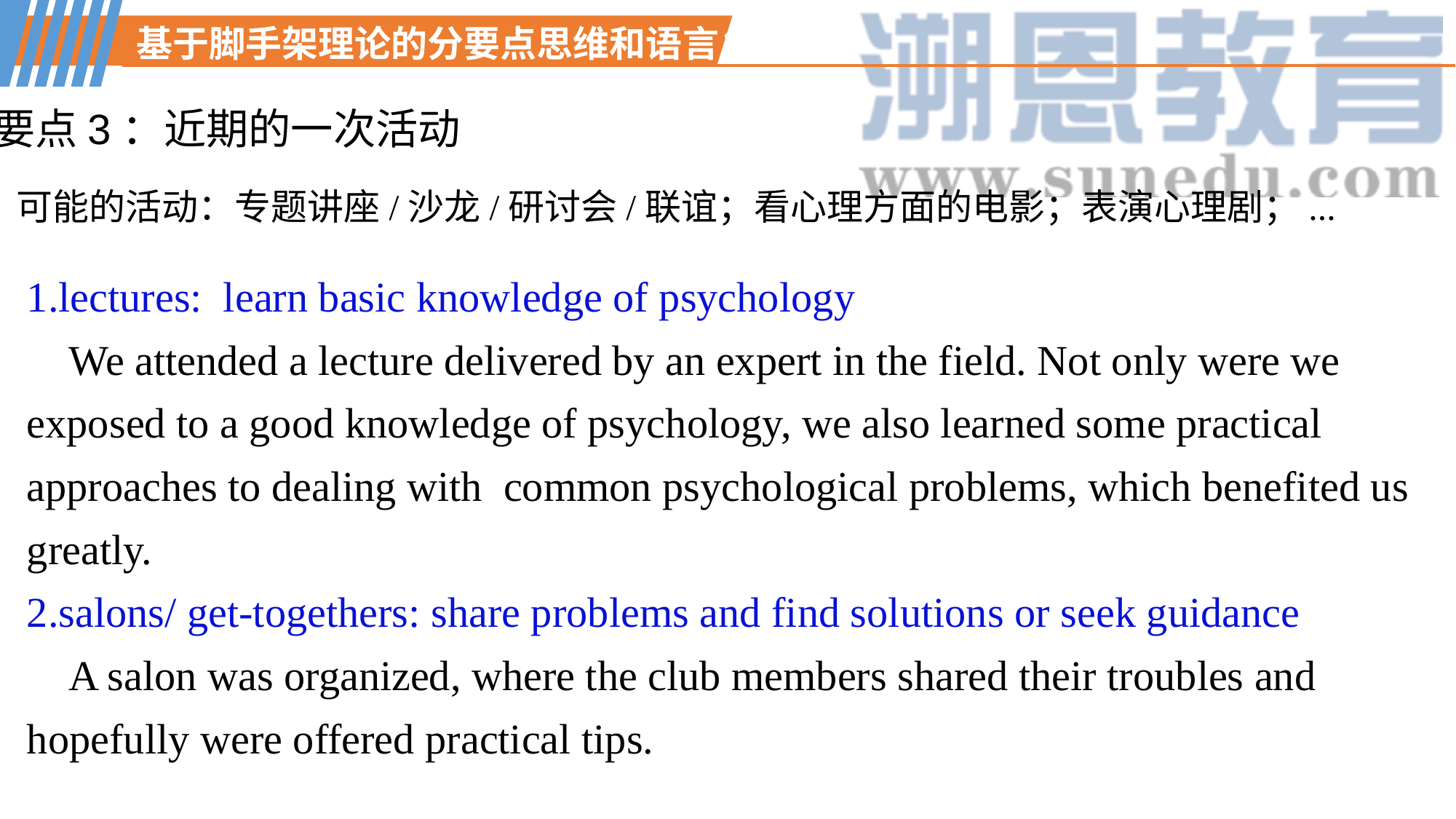

基于脚手架理论的分要点思维和语言：
要点3：近期的一次活动
可能的活动：专题讲座/沙龙/研讨会/联谊；看心理方面的电影；表演心理剧；...
1.lectures:  learn basic knowledge of psychology
    We attended a lecture delivered by an expert in the field. Not only were we exposed to a good knowledge of psychology, we also learned some practical approaches to dealing with  common psychological problems, which benefited us greatly.
2.salons/ get-togethers: share problems and find solutions or seek guidance
    A salon was organized, where the club members shared their troubles and hopefully were offered practical tips.